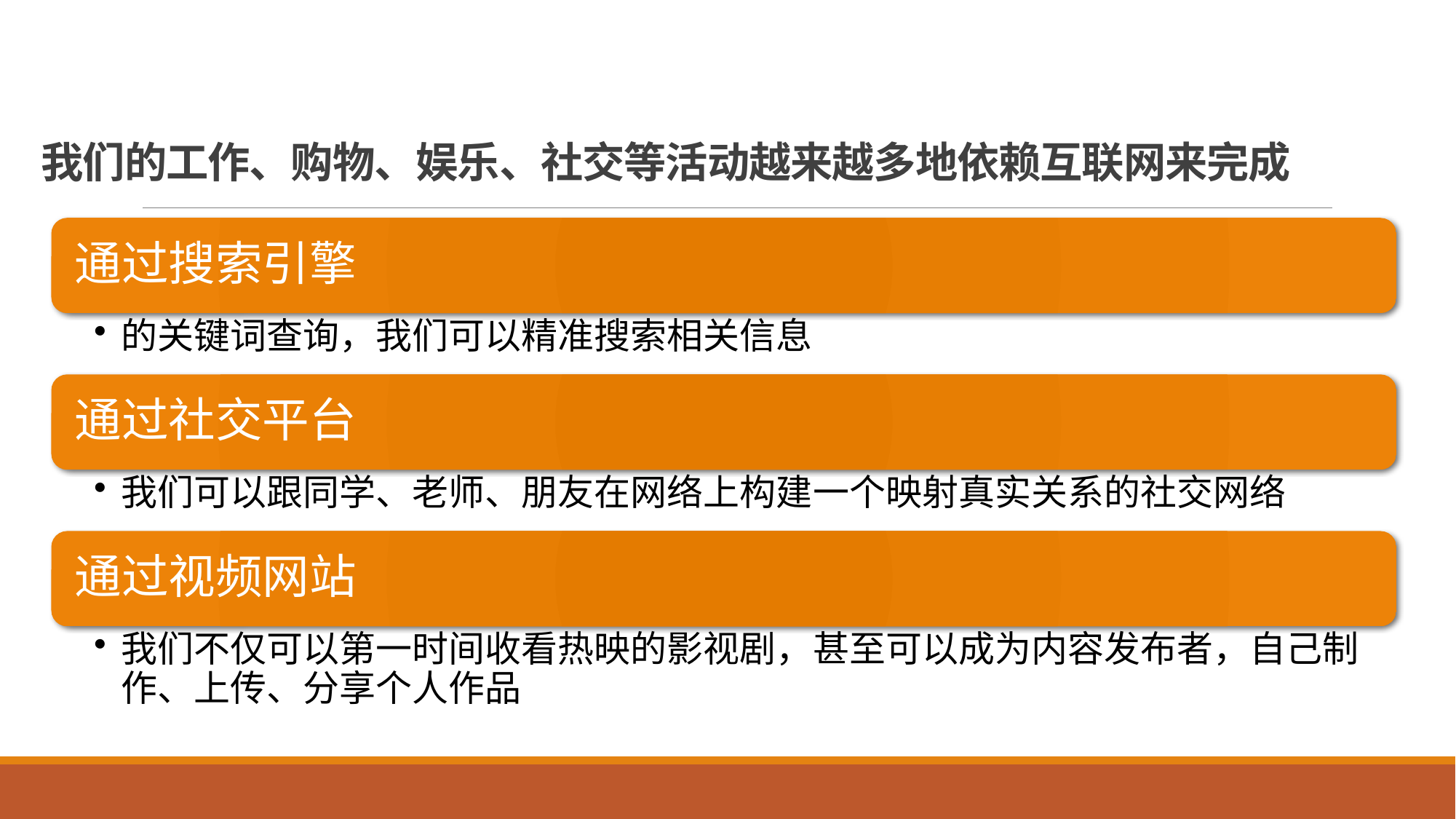

# 我们的工作、购物、娱乐、社交等活动越来越多地依赖互联网来完成
通过搜索引擎
的关键词查询，我们可以精准搜索相关信息
通过社交平台
我们可以跟同学、老师、朋友在网络上构建一个映射真实关系的社交网络
通过视频网站
我们不仅可以第一时间收看热映的影视剧，甚至可以成为内容发布者，自己制作、上传、分享个人作品